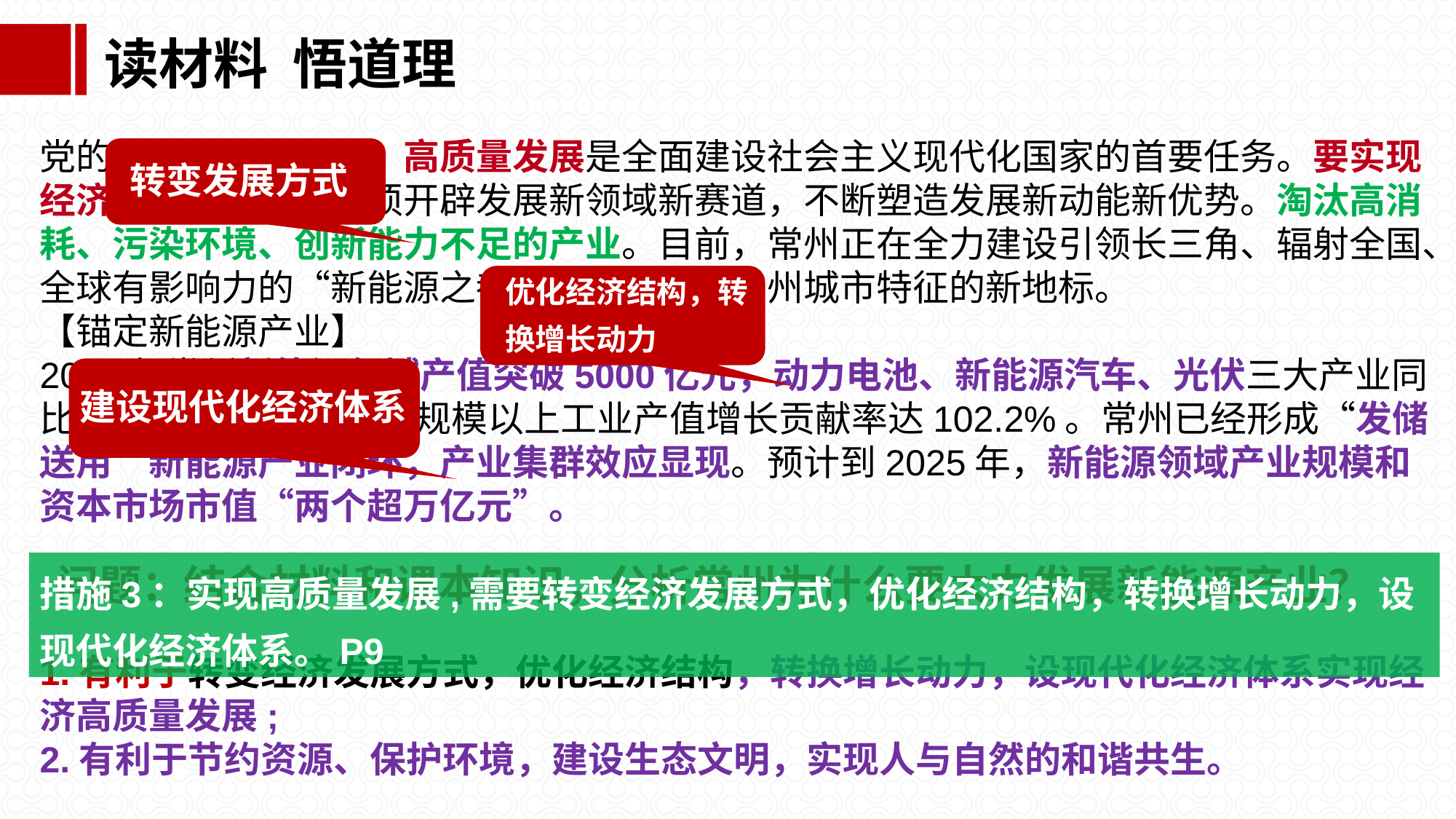

读材料  悟道理
党的二十大报告强调，高质量发展是全面建设社会主义现代化国家的首要任务。要实现经济高质量发展，必须开辟发展新领域新赛道，不断塑造发展新动能新优势。淘汰高消耗、污染环境、创新能力不足的产业。目前，常州正在全力建设引领长三角、辐射全国、全球有影响力的“新能源之都”，打造代表常州城市特征的新地标。
【锚定新能源产业】
2022年常州新能源领域产值突破5000亿元，动力电池、新能源汽车、光伏三大产业同比增长96.5%，对全市规模以上工业产值增长贡献率达102.2%。常州已经形成“发储送用”新能源产业闭环，产业集群效应显现。预计到2025年，新能源领域产业规模和资本市场市值“两个超万亿元”。

转变发展方式
优化经济结构，转换增长动力

建设现代化经济体系
措施3：实现高质量发展,需要转变经济发展方式，优化经济结构，转换增长动力，设现代化经济体系。P9
问题：结合材料和课本知识，分析常州为什么要大力发展新能源产业？
1.有利于转变经济发展方式，优化经济结构，转换增长动力，设现代化经济体系实现经济高质量发展;2.有利于节约资源、保护环境，建设生态文明，实现人与自然的和谐共生。